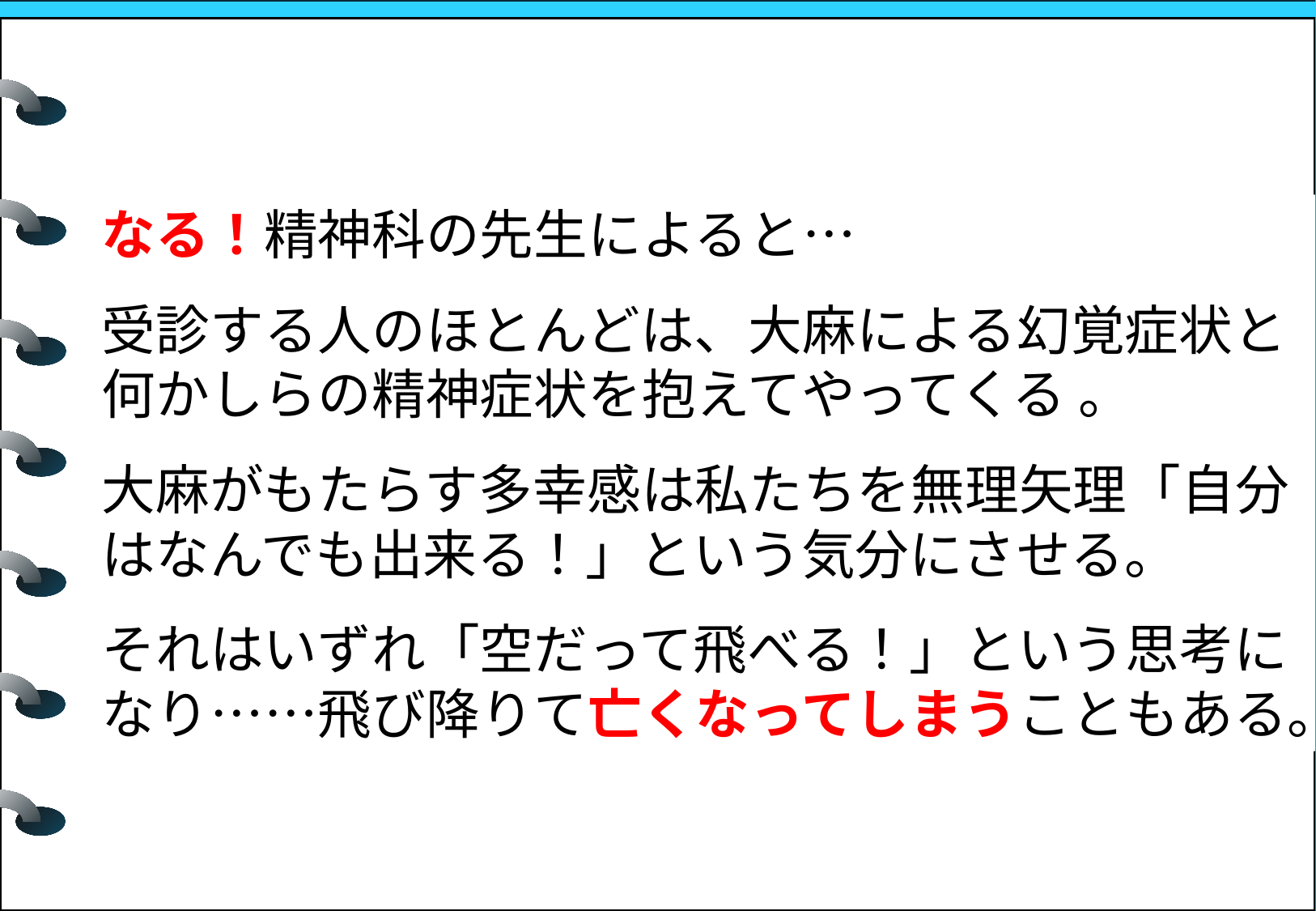

なる！精神科の先生によると…
受診する人のほとんどは、大麻による幻覚症状と何かしらの精神症状を抱えてやってくる 。
大麻がもたらす多幸感は私たちを無理矢理「自分はなんでも出来る！」という気分にさせる。
それはいずれ「空だって飛べる！」という思考になり……飛び降りて亡くなってしまうこともある。